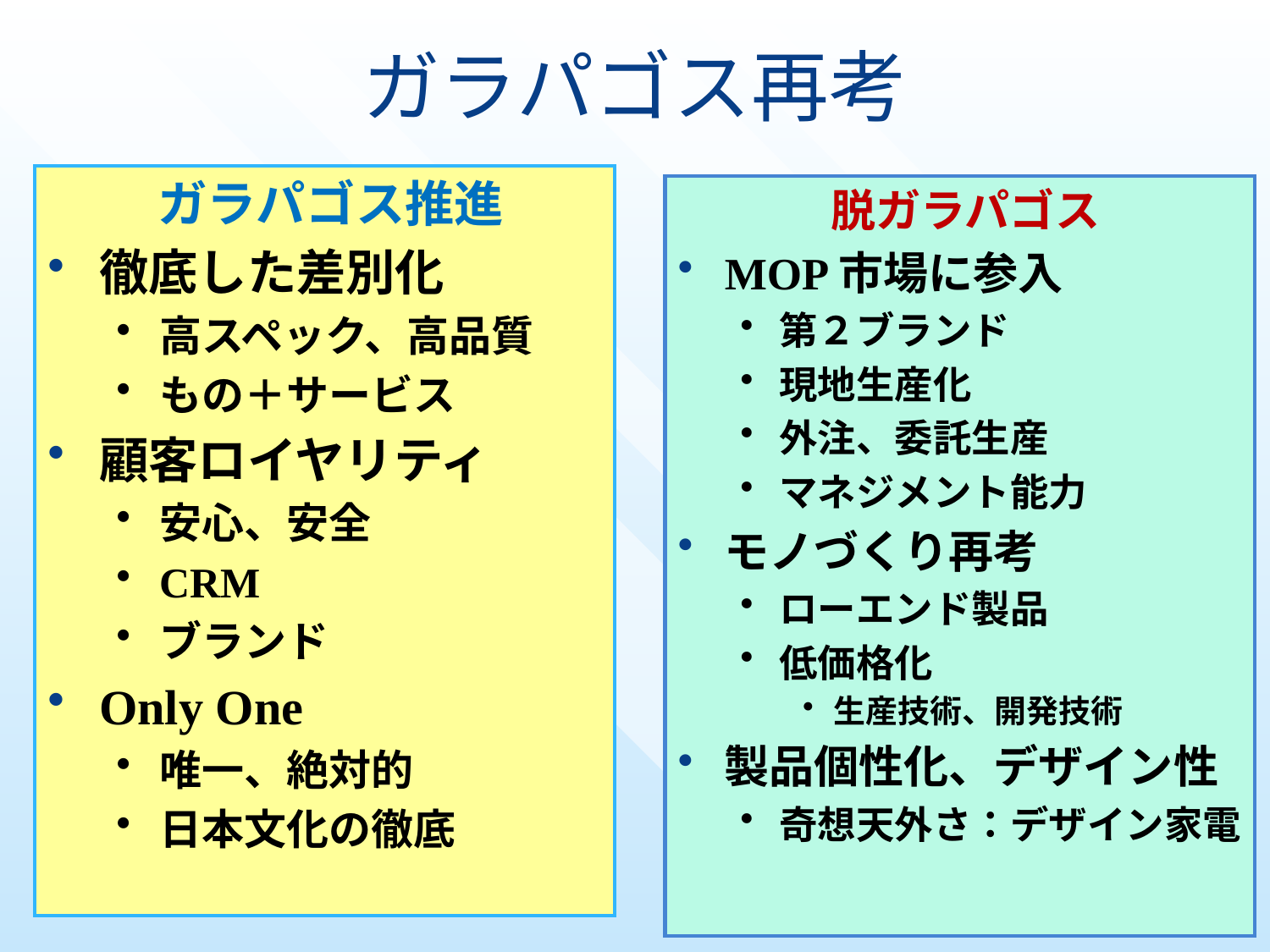

# ガラパゴス再考
ガラパゴス推進
徹底した差別化
高スペック、高品質
もの＋サービス
顧客ロイヤリティ
安心、安全
CRM
ブランド
Only One
唯一、絶対的
日本文化の徹底

脱ガラパゴス
MOP市場に参入
第２ブランド
現地生産化
外注、委託生産
マネジメント能力
モノづくり再考
ローエンド製品
低価格化
生産技術、開発技術
製品個性化、デザイン性
奇想天外さ：デザイン家電